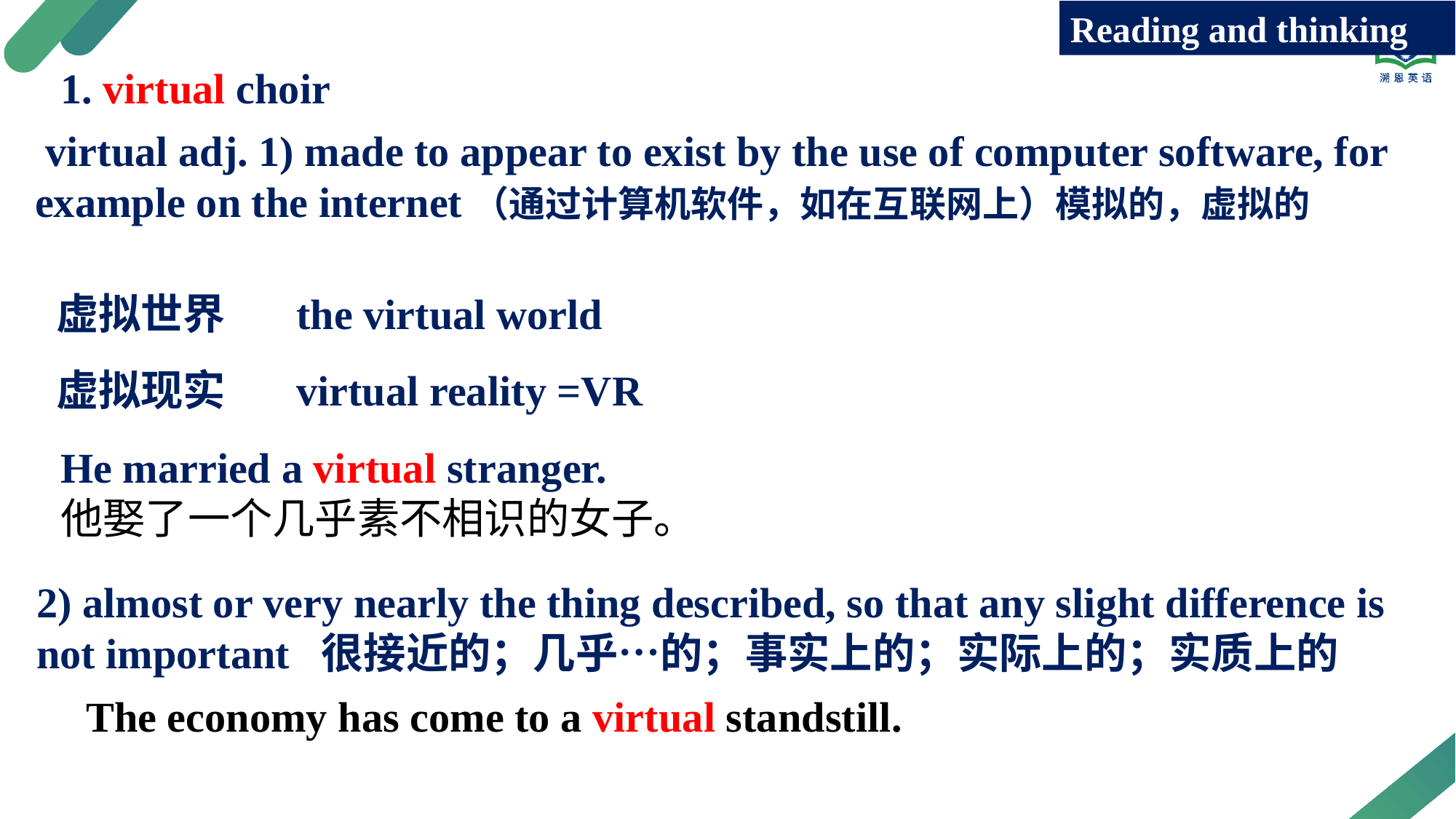

Reading and thinking
1. virtual choir
 virtual adj. 1) made to appear to exist by the use of computer software, for example on the internet（通过计算机软件，如在互联网上）模拟的，虚拟的
 虚拟世界
 虚拟现实
the virtual world
virtual reality =VR
He married a virtual stranger.
他娶了一个几乎素不相识的女子。
2) almost or very nearly the thing described, so that any slight difference is not important  很接近的；几乎…的；事实上的；实际上的；实质上的
The economy has come to a virtual standstill.